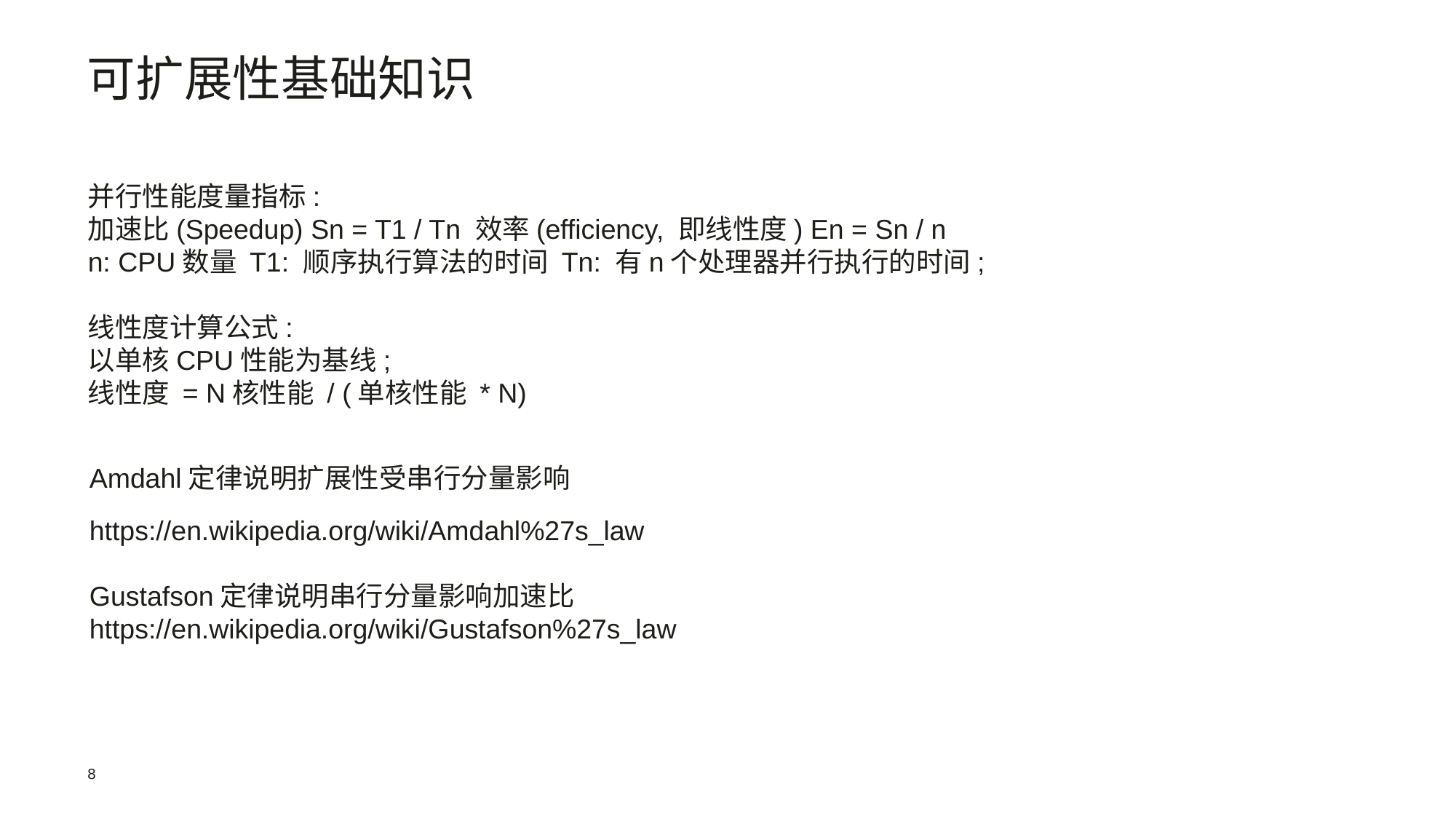

可扩展性基础知识
并行性能度量指标:
加速比(Speedup) Sn = T1 / Tn 效率(efficiency, 即线性度) En = Sn / n
n: CPU数量 T1: 顺序执行算法的时间 Tn: 有n个处理器并行执行的时间;

线性度计算公式:
以单核CPU性能为基线;
线性度 = N核性能 / (单核性能 * N)

Amdahl定律说明扩展性受串行分量影响
https://en.wikipedia.org/wiki/Amdahl%27s_law

Gustafson定律说明串行分量影响加速比
https://en.wikipedia.org/wiki/Gustafson%27s_law